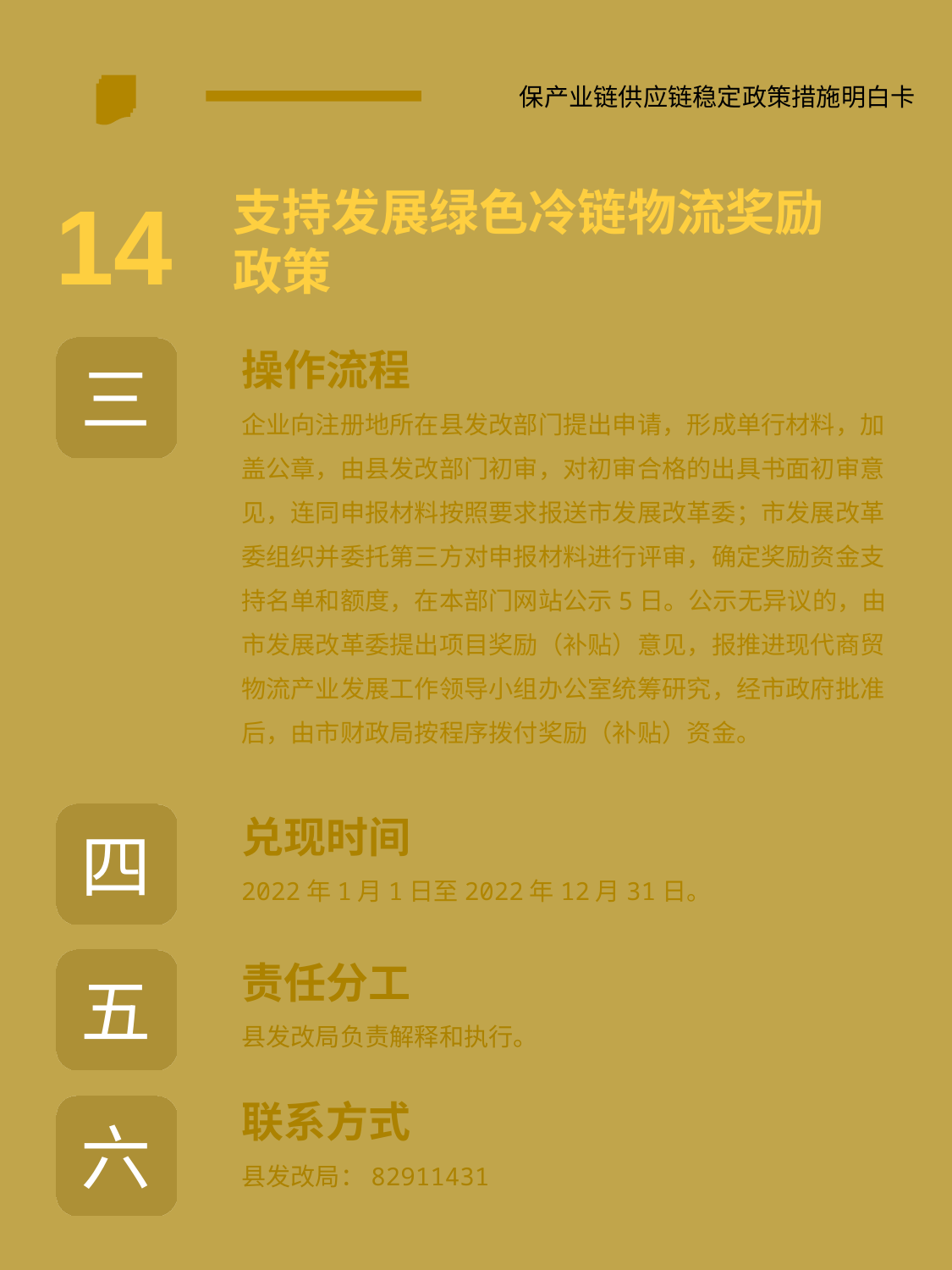

保产业链供应链稳定政策措施明白卡

14
支持发展绿色冷链物流奖励政策
三
操作流程
企业向注册地所在县发改部门提出申请，形成单行材料，加盖公章，由县发改部门初审，对初审合格的出具书面初审意见，连同申报材料按照要求报送市发展改革委；市发展改革委组织并委托第三方对申报材料进行评审，确定奖励资金支持名单和额度，在本部门网站公示5日。公示无异议的，由市发展改革委提出项目奖励（补贴）意见，报推进现代商贸物流产业发展工作领导小组办公室统筹研究，经市政府批准后，由市财政局按程序拨付奖励（补贴）资金。
四
兑现时间
2022年1月1日至2022年12月31日。
五
责任分工
县发改局负责解释和执行。
六
联系方式
县发改局：82911431